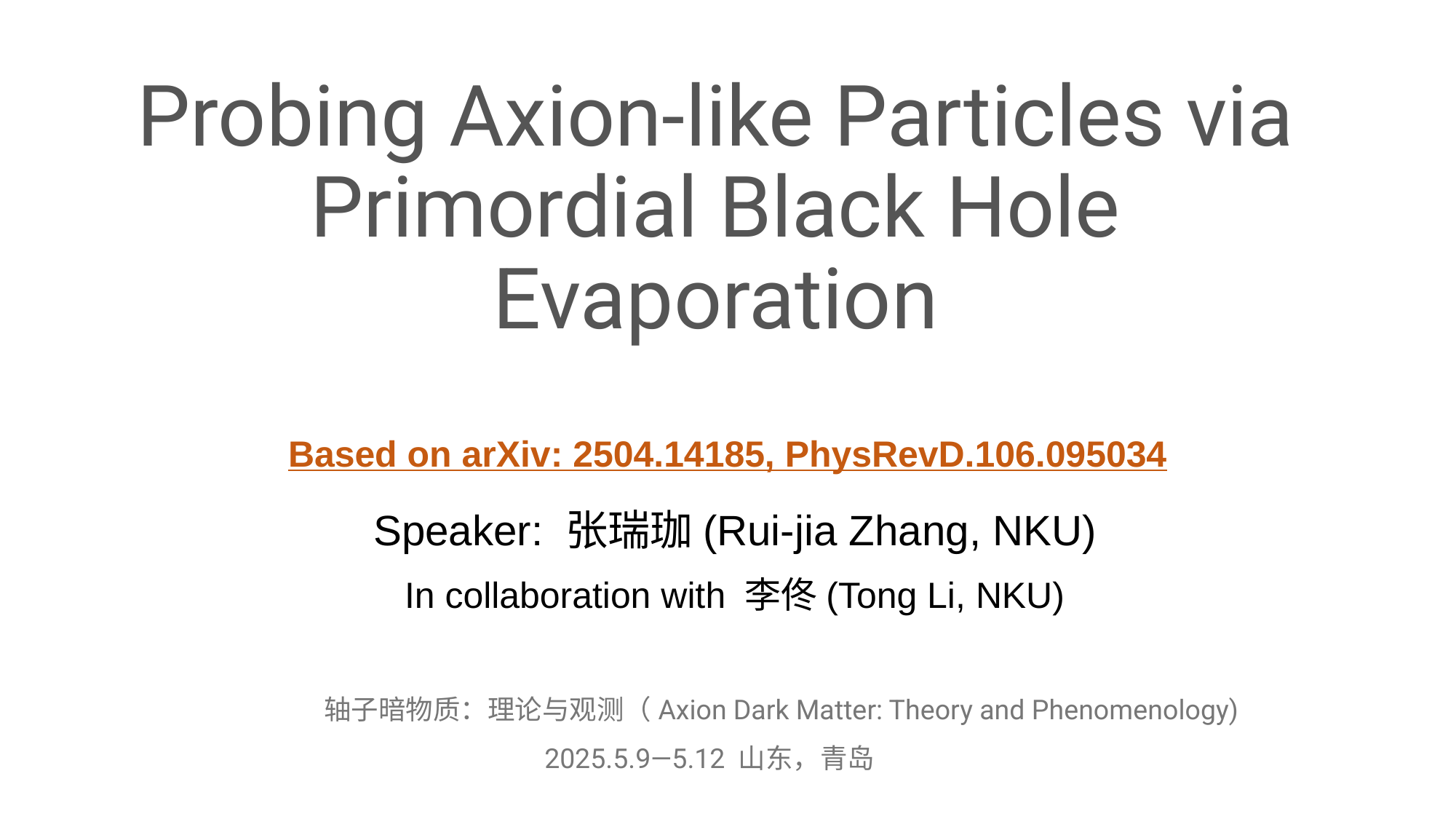

# Probing Axion-like Particles via Primordial Black Hole Evaporation
Based on arXiv: 2504.14185, PhysRevD.106.095034

Speaker: 张瑞珈(Rui-jia Zhang, NKU)
In collaboration with 李佟(Tong Li, NKU)
轴子暗物质：理论与观测（Axion Dark Matter: Theory and Phenomenology)
2025.5.9—5.12 山东，青岛